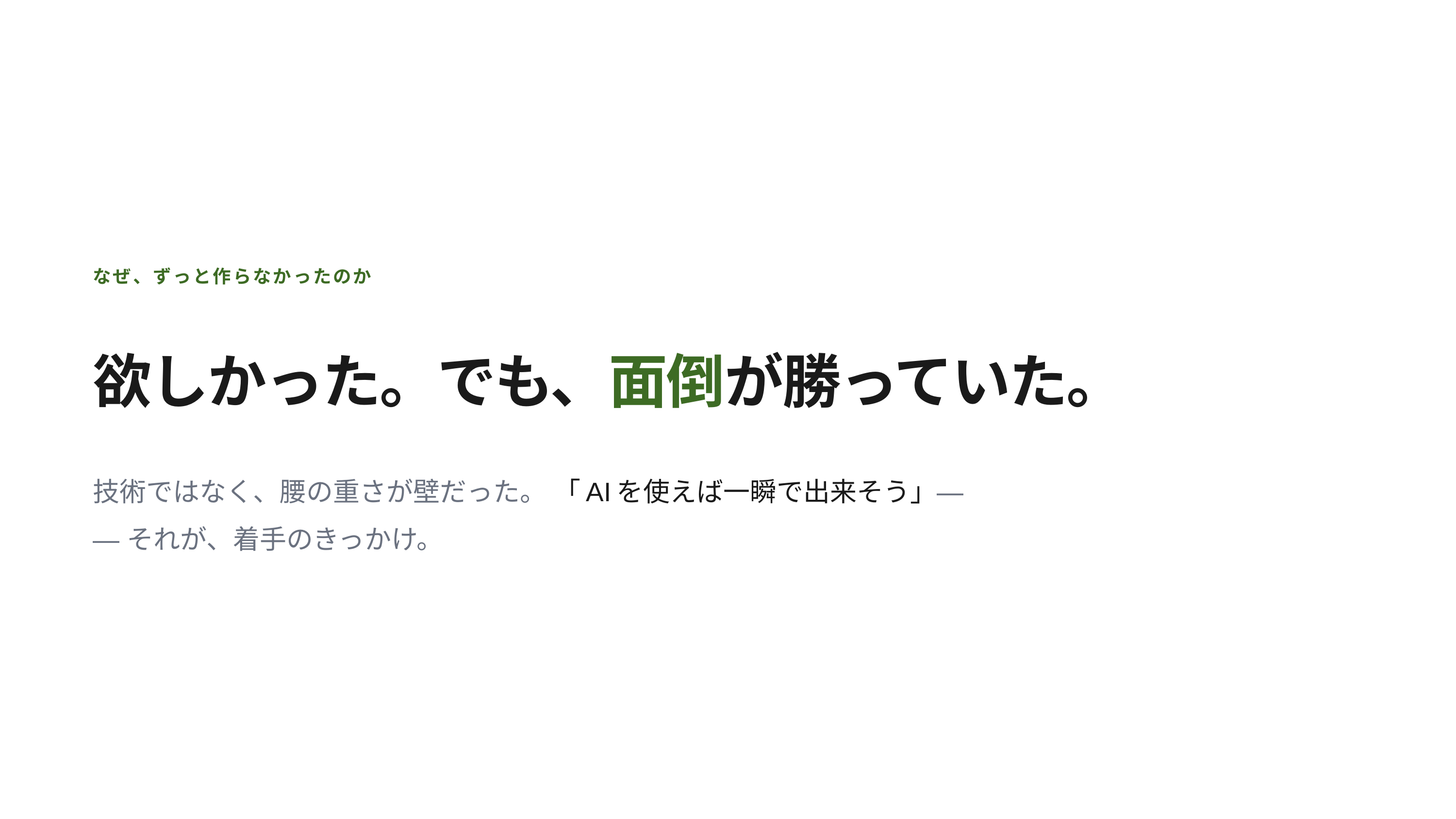

なぜ、ずっと作らなかったのか
欲しかった。でも、面倒が勝っていた。
技術ではなく、腰の重さが壁だった。 「AIを使えば一瞬で出来そう」—— それが、着手のきっかけ。